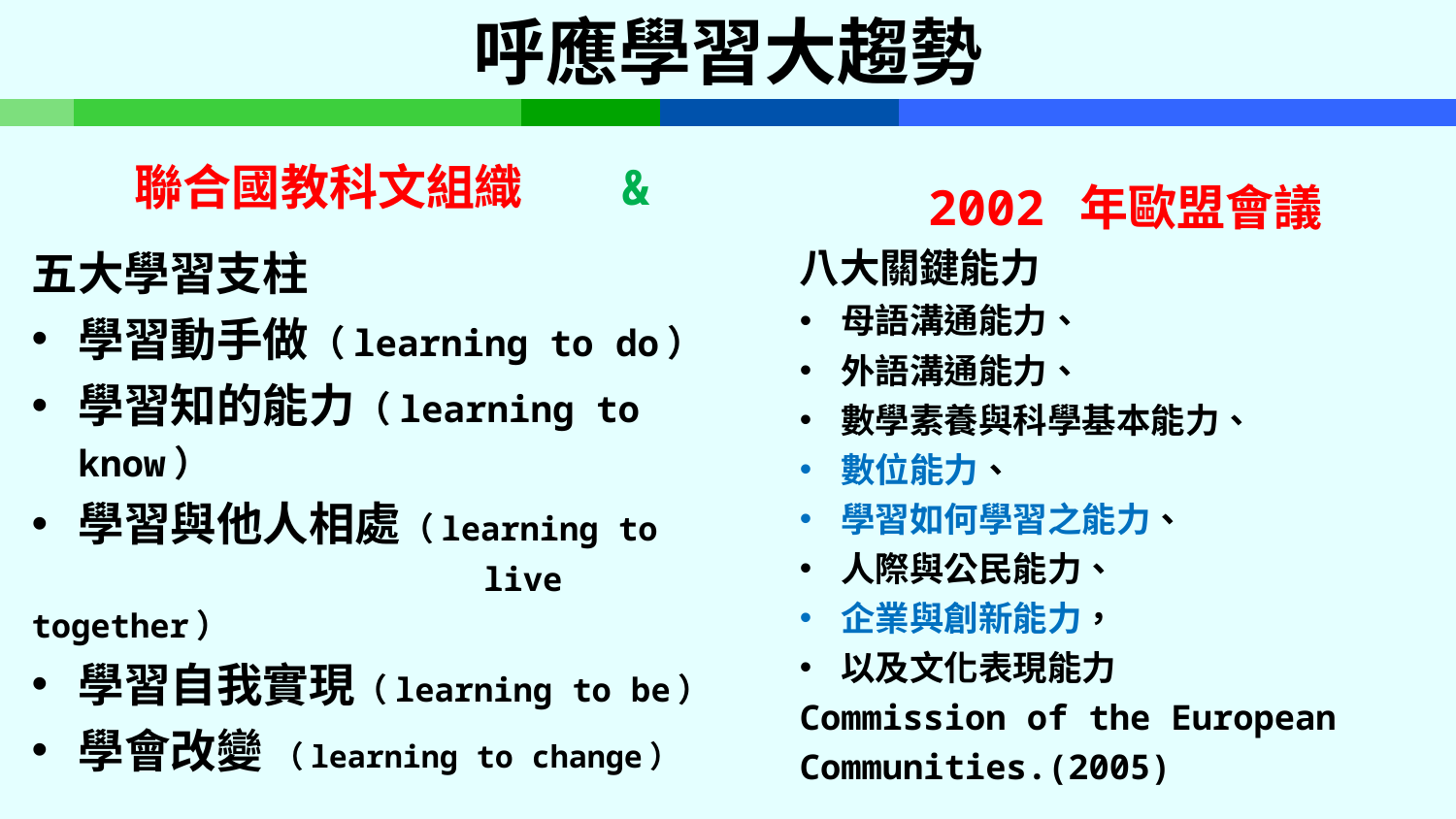

# 呼應學習大趨勢

      2002 年歐盟會議

聯合國教科文組織        &
五大學習支柱
學習動手做（learning to do）
學習知的能力（learning to know）
學習與他人相處（learning to
                       live together）
學習自我實現（learning to be）
學會改變 （learning to change）

八大關鍵能力
母語溝通能力、
外語溝通能力、
數學素養與科學基本能力、
數位能力、
學習如何學習之能力、
人際與公民能力、
企業與創新能力，
以及文化表現能力
Commission of the European Communities.(2005)